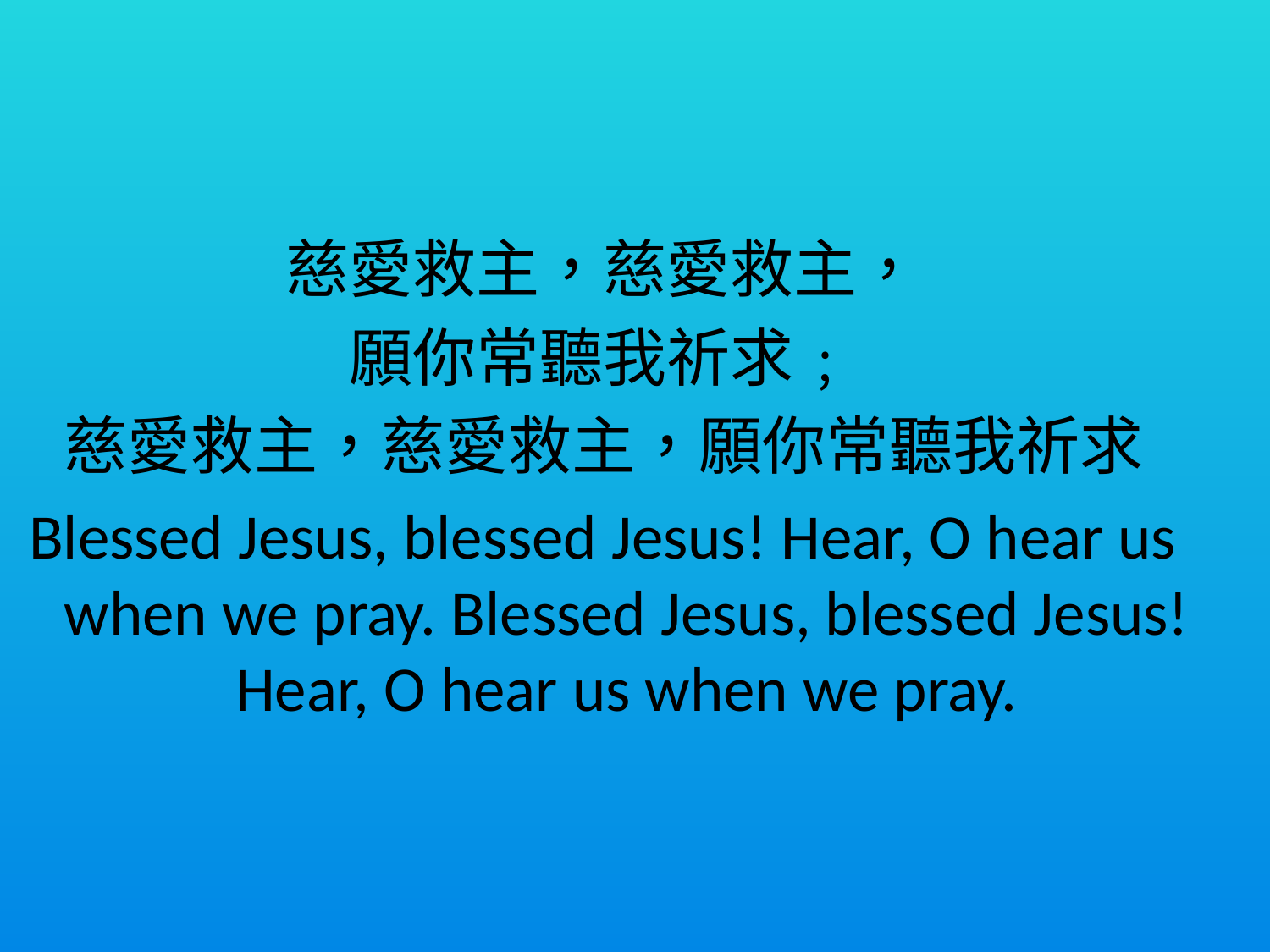

#
慈愛救主，慈愛救主，
願你常聽我祈求﹔
慈愛救主，慈愛救主，願你常聽我祈求
Blessed Jesus, blessed Jesus! Hear, O hear us when we pray. Blessed Jesus, blessed Jesus! Hear, O hear us when we pray.